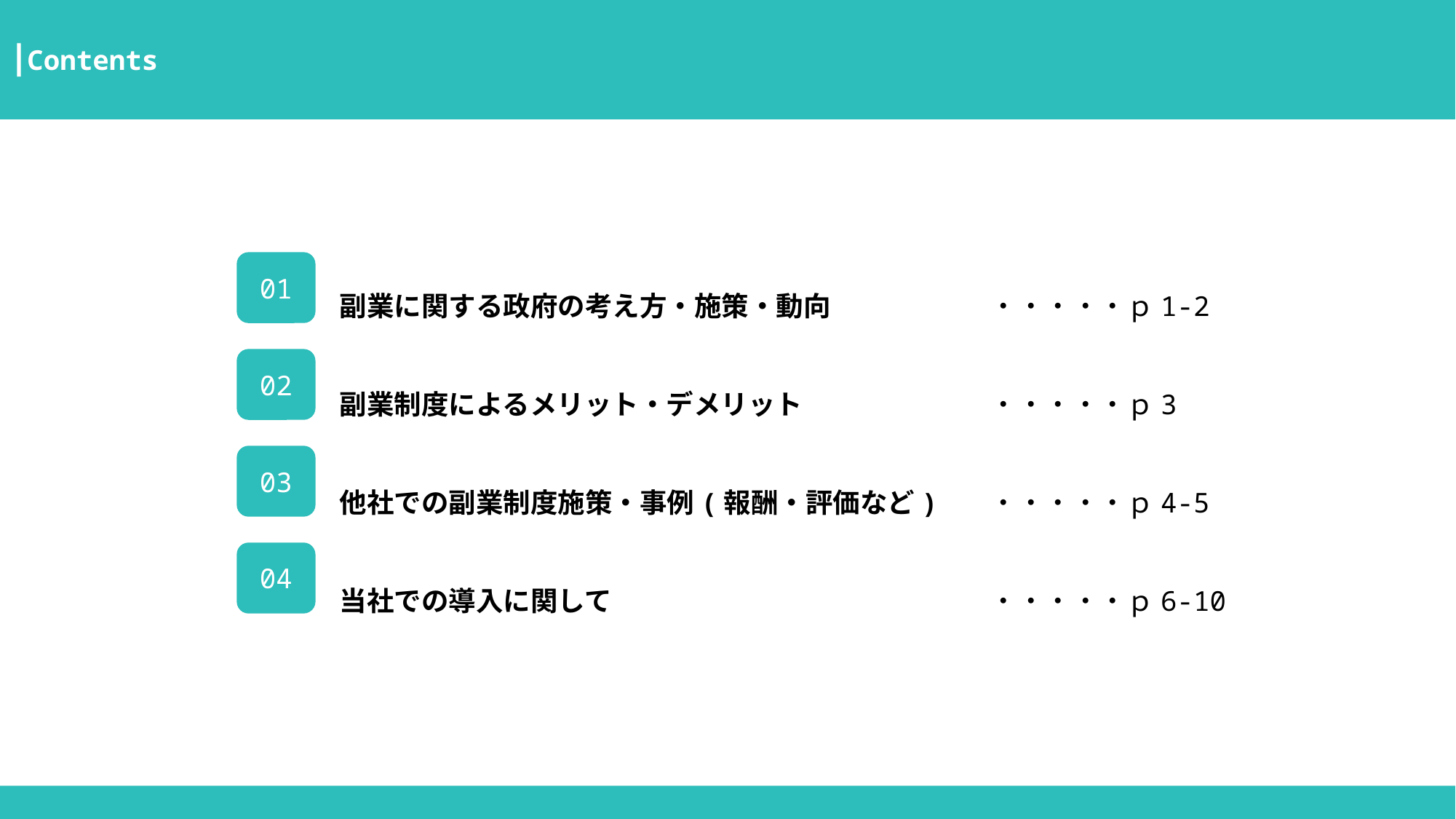

┃Contents
副業に関する政府の考え方・施策・動向
副業制度によるメリット・デメリット
他社での副業制度施策・事例(報酬・評価など)
当社での導入に関して
・・・・・ｐ1-2
・・・・・ｐ3
・・・・・ｐ4-5
・・・・・ｐ6-10
01
02
03
04